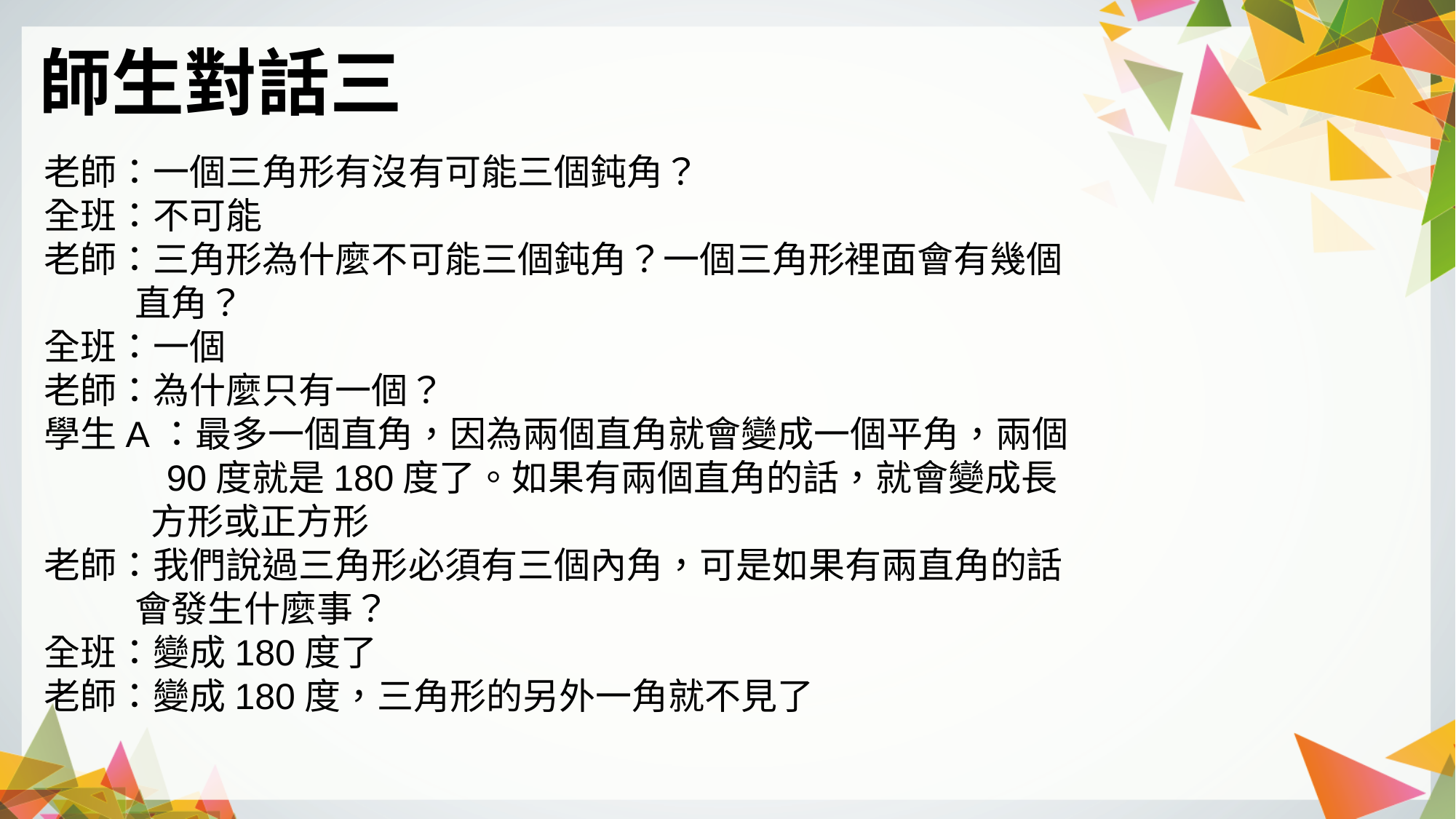

師生對話三
老師：一個三角形有沒有可能三個鈍角？
全班：不可能
老師：三角形為什麼不可能三個鈍角？一個三角形裡面會有幾個
          直角？
全班：一個
老師：為什麼只有一個？
學生A：最多一個直角，因為兩個直角就會變成一個平角，兩個
            90度就是180度了。如果有兩個直角的話，就會變成長
            方形或正方形
老師：我們說過三角形必須有三個內角，可是如果有兩直角的話
          會發生什麼事？
全班：變成180度了
老師：變成180度，三角形的另外一角就不見了

三角形的命名教學目的不在於學習名詞，而是希望學生能通過命名分類的過程進而了解三角形的性質